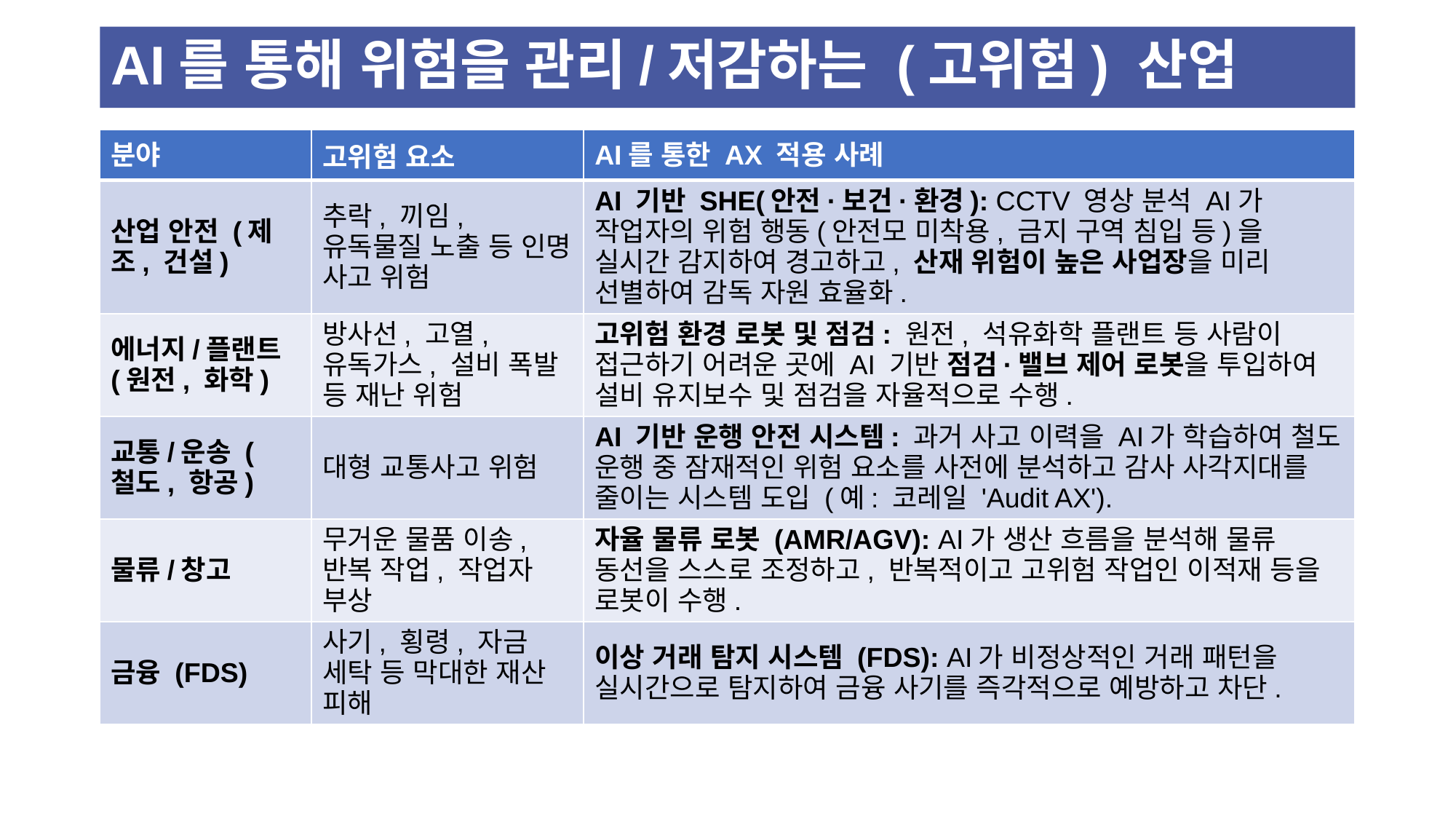

# AI를 통해 위험을 관리/저감하는 (고위험) 산업
| 분야 | 고위험 요소 | AI를 통한 AX 적용 사례 |
| --- | --- | --- |
| 산업 안전 (제조, 건설) | 추락, 끼임, 유독물질 노출 등 인명 사고 위험 | AI 기반 SHE(안전·보건·환경): CCTV 영상 분석 AI가 작업자의 위험 행동(안전모 미착용, 금지 구역 침입 등)을 실시간 감지하여 경고하고, 산재 위험이 높은 사업장을 미리 선별하여 감독 자원 효율화. |
| 에너지/플랜트 (원전, 화학) | 방사선, 고열, 유독가스, 설비 폭발 등 재난 위험 | 고위험 환경 로봇 및 점검: 원전, 석유화학 플랜트 등 사람이 접근하기 어려운 곳에 AI 기반 점검·밸브 제어 로봇을 투입하여 설비 유지보수 및 점검을 자율적으로 수행. |
| 교통/운송 (철도, 항공) | 대형 교통사고 위험 | AI 기반 운행 안전 시스템: 과거 사고 이력을 AI가 학습하여 철도 운행 중 잠재적인 위험 요소를 사전에 분석하고 감사 사각지대를 줄이는 시스템 도입 (예: 코레일 'Audit AX'). |
| 물류/창고 | 무거운 물품 이송, 반복 작업, 작업자 부상 | 자율 물류 로봇 (AMR/AGV): AI가 생산 흐름을 분석해 물류 동선을 스스로 조정하고, 반복적이고 고위험 작업인 이적재 등을 로봇이 수행. |
| 금융 (FDS) | 사기, 횡령, 자금 세탁 등 막대한 재산 피해 | 이상 거래 탐지 시스템 (FDS): AI가 비정상적인 거래 패턴을 실시간으로 탐지하여 금융 사기를 즉각적으로 예방하고 차단. |